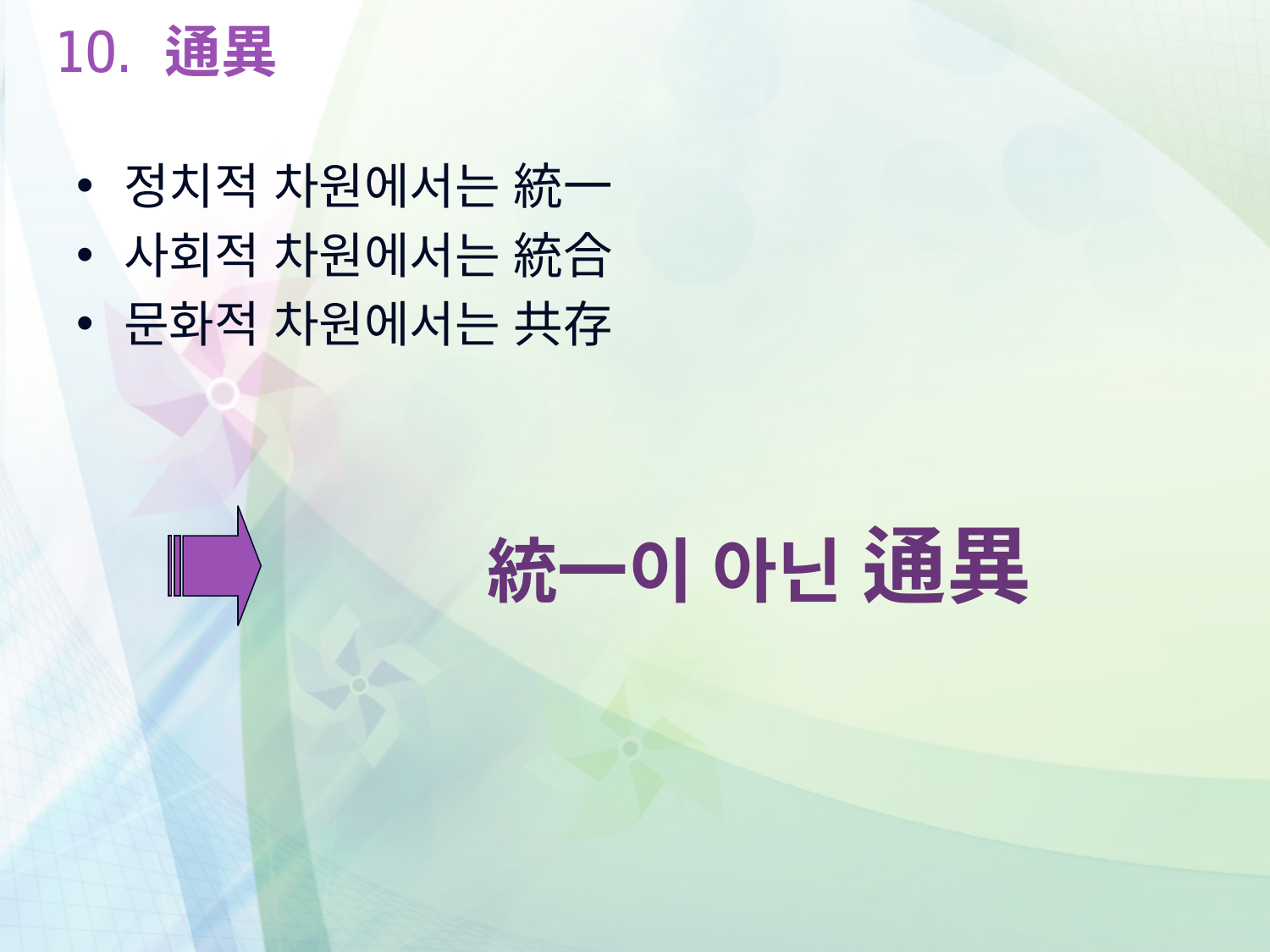

# 10. 通異
정치적 차원에서는 統一
사회적 차원에서는 統合
문화적 차원에서는 共存

統一이 아닌 通異